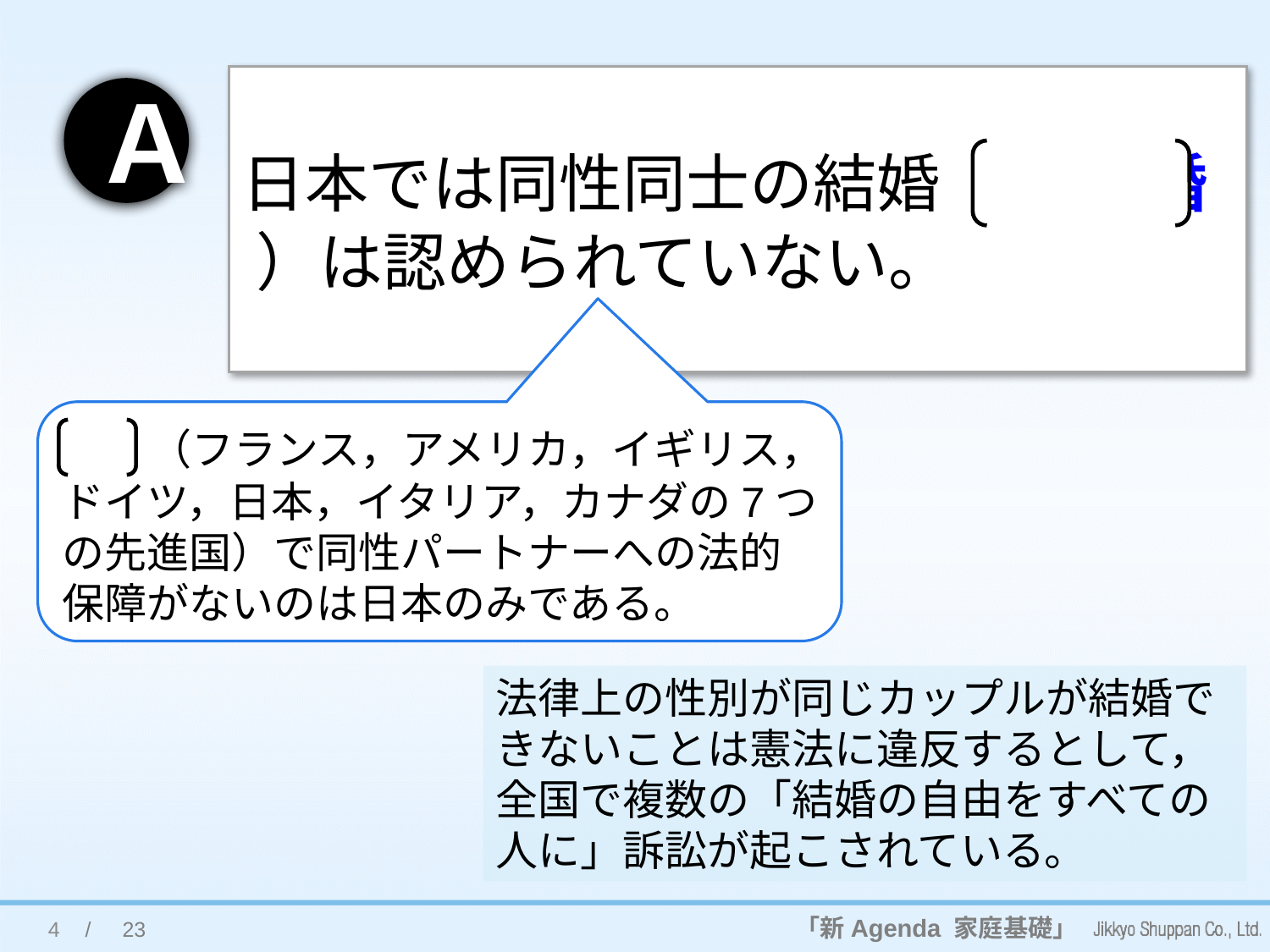

日本では同性同士の結婚（ 同性婚 ）は認められていない。
Ａ

G7 （フランス，アメリカ，イギリス，ドイツ，日本，イタリア，カナダの7つの先進国）で同性パートナーへの法的保障がないのは日本のみである。

法律上の性別が同じカップルが結婚できないことは憲法に違反するとして，全国で複数の「結婚の自由をすべての人に」訴訟が起こされている。
4